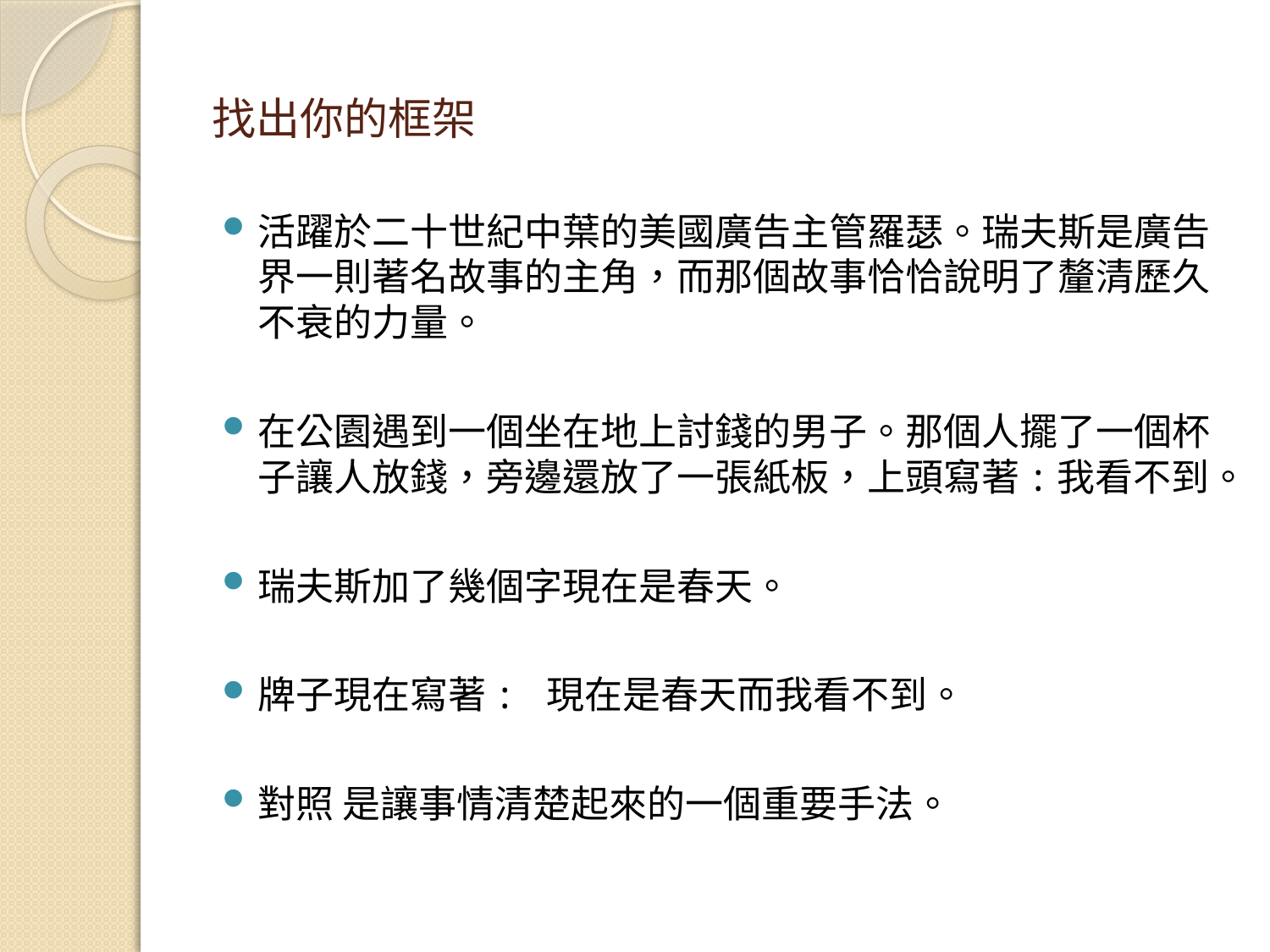

# 找出你的框架
活躍於二十世紀中葉的美國廣告主管羅瑟。瑞夫斯是廣告界一則著名故事的主角，而那個故事恰恰說明了釐清歷久不衰的力量。

在公園遇到一個坐在地上討錢的男子。那個人擺了一個杯子讓人放錢，旁邊還放了一張紙板，上頭寫著:我看不到。

瑞夫斯加了幾個字現在是春天。

牌子現在寫著: 現在是春天而我看不到。

對照 是讓事情清楚起來的一個重要手法。